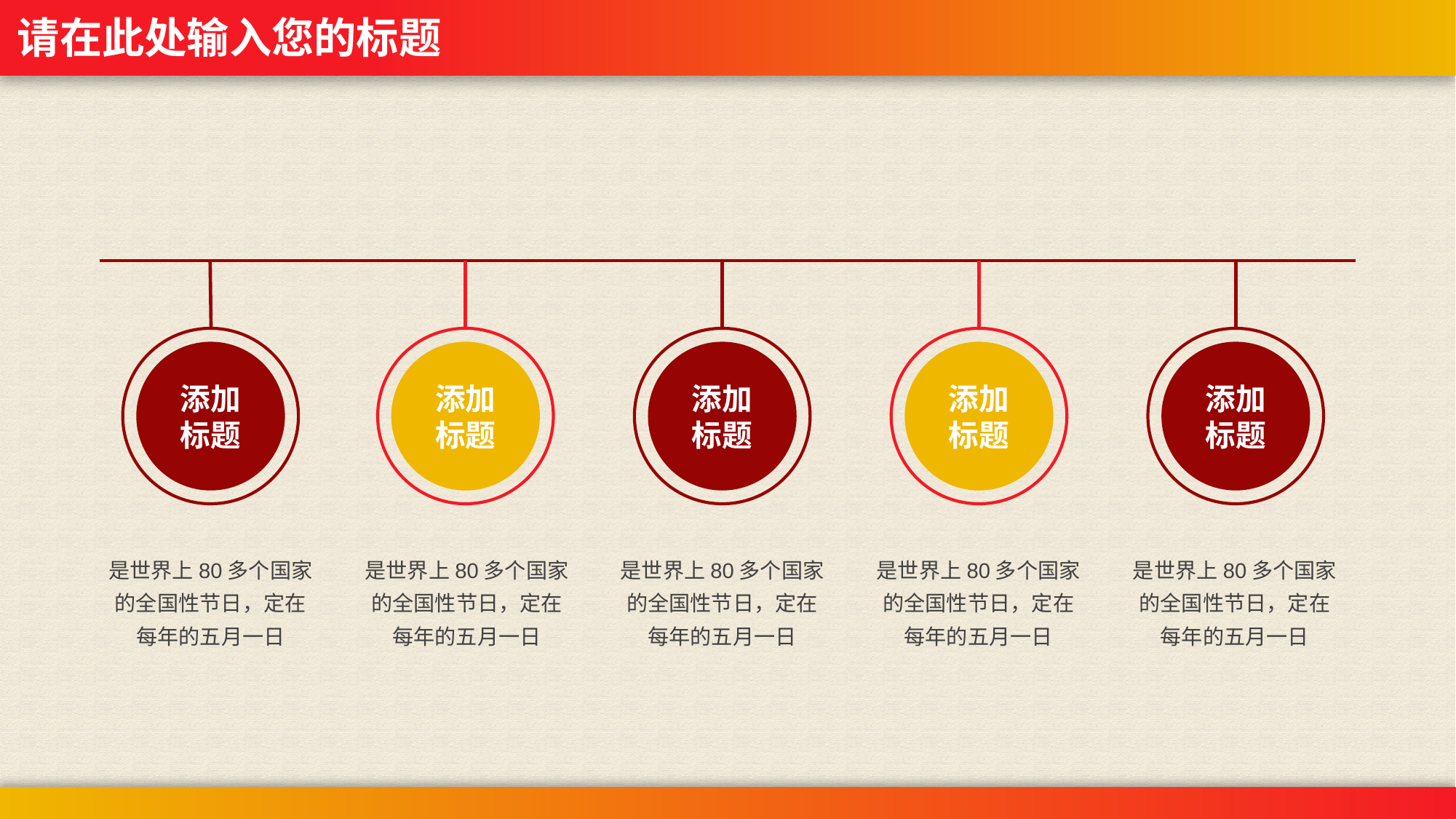

请在此处输入您的标题

添加
标题
添加
标题
添加
标题
添加
标题
添加
标题
是世界上80多个国家的全国性节日，定在每年的五月一日
是世界上80多个国家的全国性节日，定在每年的五月一日
是世界上80多个国家的全国性节日，定在每年的五月一日
是世界上80多个国家的全国性节日，定在每年的五月一日
是世界上80多个国家的全国性节日，定在每年的五月一日